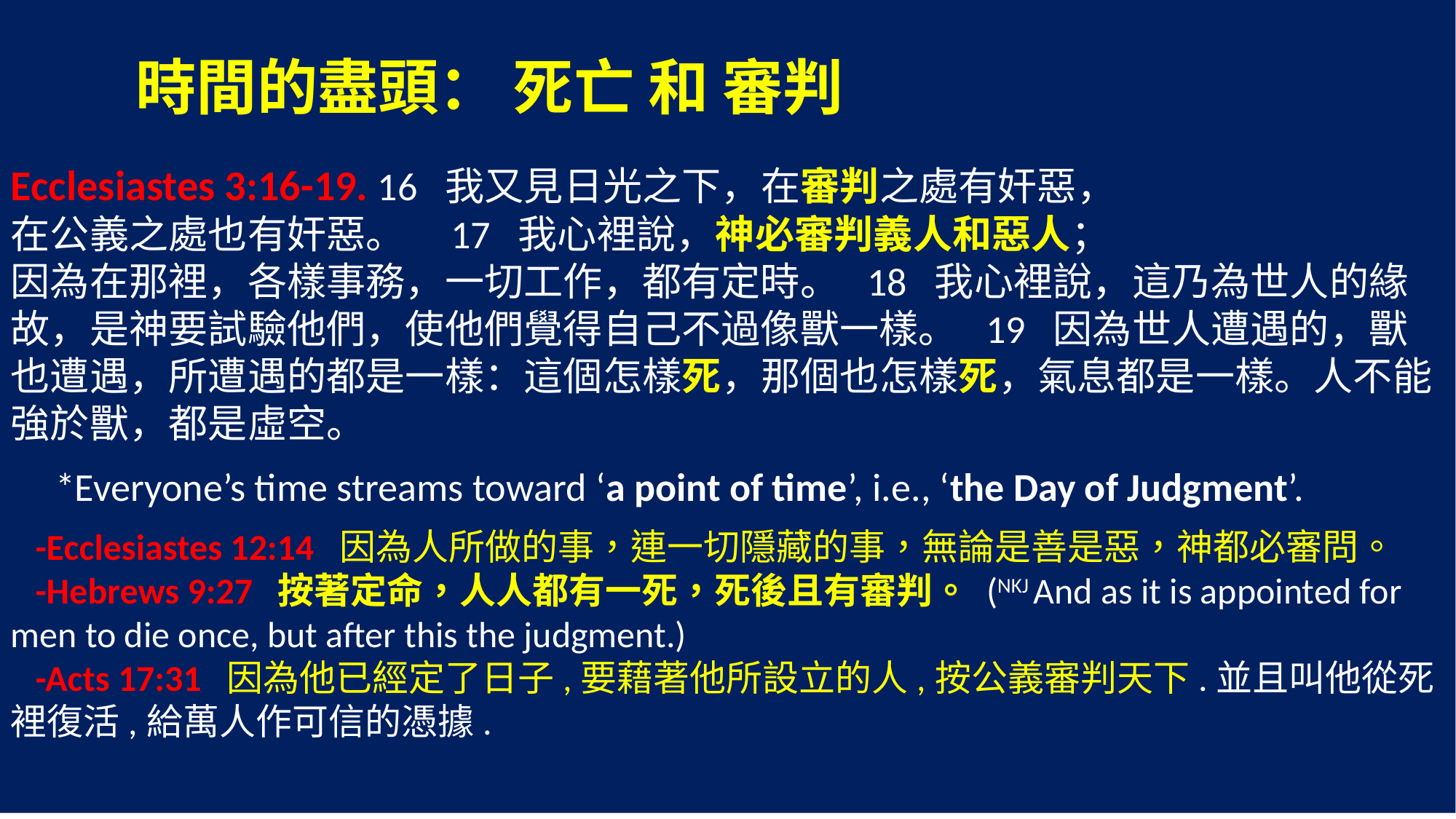

時間的盡頭： 死亡 和 審判

Ecclesiastes 3:16-19. 16  我又見日光之下，在審判之處有奸惡，
在公義之處也有奸惡。    17  我心裡說，神必審判義人和惡人；
因為在那裡，各樣事務，一切工作，都有定時。  18  我心裡說，這乃為世人的緣故，是神要試驗他們，使他們覺得自己不過像獸一樣。  19  因為世人遭遇的，獸也遭遇，所遭遇的都是一樣：這個怎樣死，那個也怎樣死，氣息都是一樣。人不能強於獸，都是虛空。

     *Everyone’s time streams toward ‘a point of time’, i.e., ‘the Day of Judgment’.

   -Ecclesiastes 12:14  因為人所做的事，連一切隱藏的事，無論是善是惡，神都必審問。
   -Hebrews 9:27  按著定命，人人都有一死，死後且有審判。 (NKJ And as it is appointed for men to die once, but after this the judgment.)
   -Acts 17:31  因為他已經定了日子,要藉著他所設立的人,按公義審判天下.並且叫他從死裡復活,給萬人作可信的憑據.